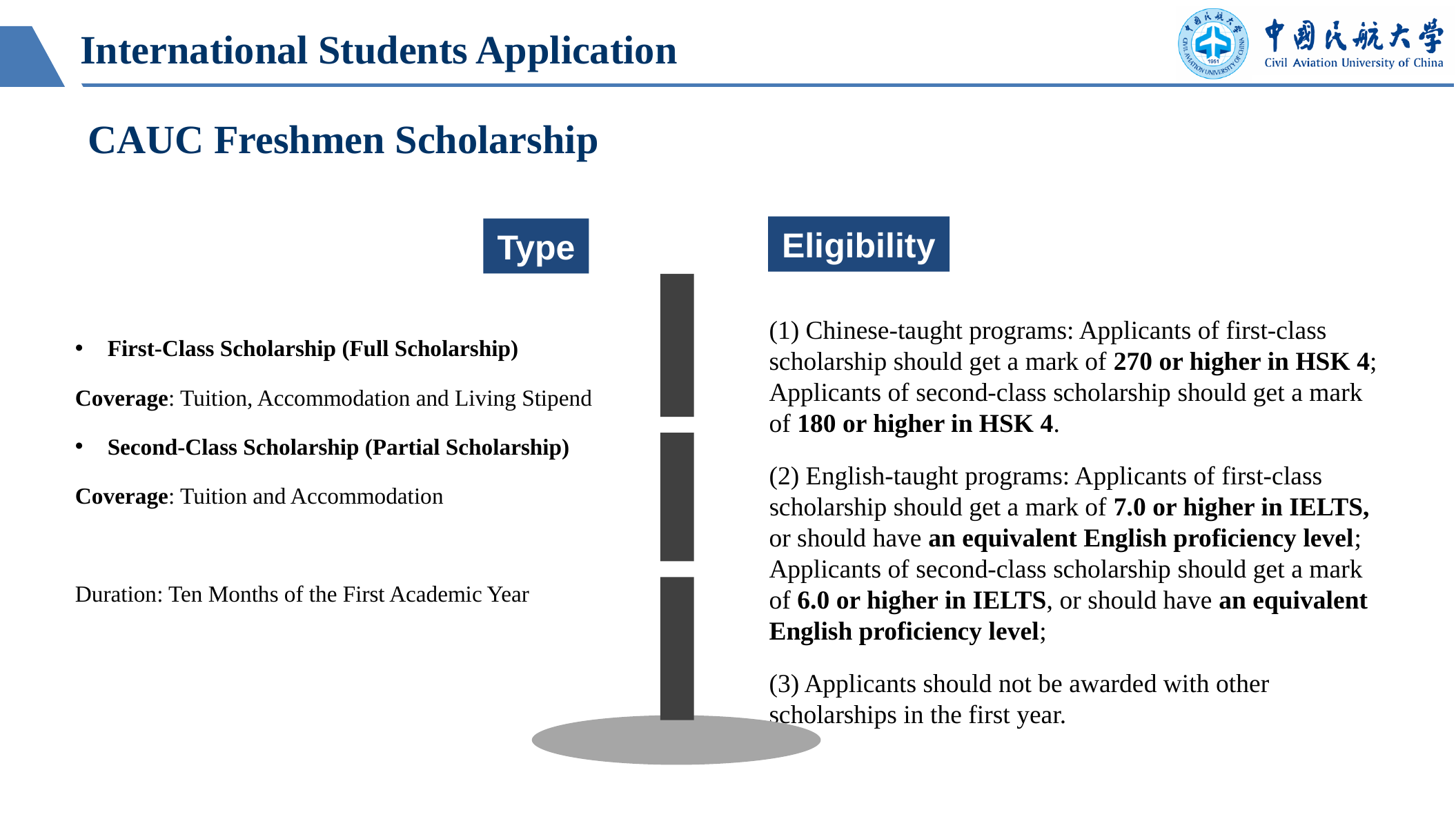

International Students Application

CAUC Freshmen Scholarship

Eligibility
Type

(1) Chinese-taught programs: Applicants of first-class scholarship should get a mark of 270 or higher in HSK 4; Applicants of second-class scholarship should get a mark of 180 or higher in HSK 4.
(2) English-taught programs: Applicants of first-class scholarship should get a mark of 7.0 or higher in IELTS, or should have an equivalent English proficiency level; Applicants of second-class scholarship should get a mark of 6.0 or higher in IELTS, or should have an equivalent English proficiency level;
(3) Applicants should not be awarded with other scholarships in the first year.
First-Class Scholarship (Full Scholarship)
Coverage: Tuition, Accommodation and Living Stipend
Second-Class Scholarship (Partial Scholarship)
Coverage: Tuition and Accommodation

Duration: Ten Months of the First Academic Year
在此添加关键字

在此添加关键字